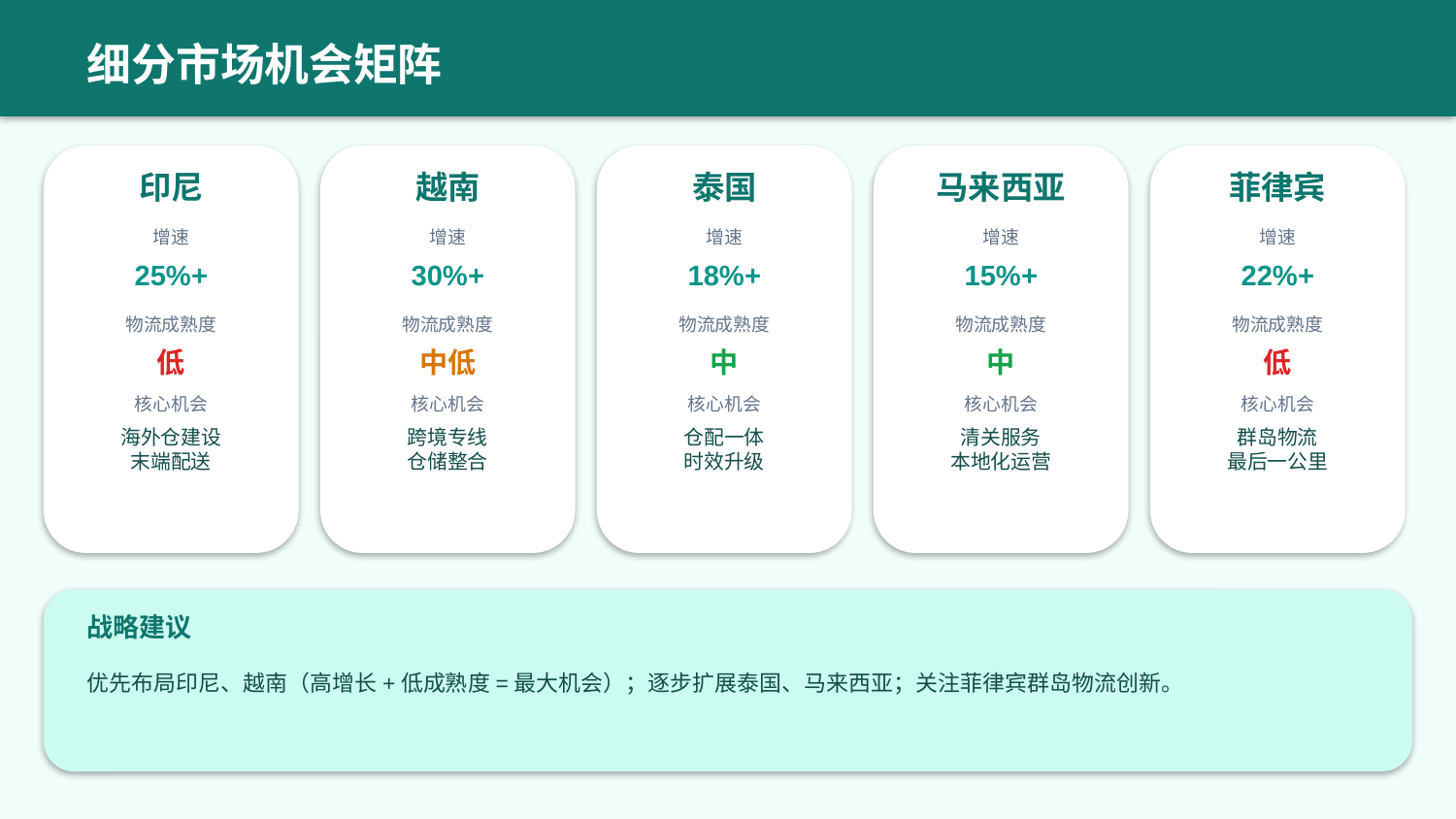

细分市场机会矩阵

印尼
越南
泰国
马来西亚
菲律宾
增速
增速
增速
增速
增速
25%+
30%+
18%+
15%+
22%+
物流成熟度
物流成熟度
物流成熟度
物流成熟度
物流成熟度
低
中低
中
中
低
核心机会
核心机会
核心机会
核心机会
核心机会
海外仓建设
末端配送
跨境专线
仓储整合
仓配一体
时效升级
清关服务
本地化运营
群岛物流
最后一公里

战略建议
优先布局印尼、越南（高增长+低成熟度=最大机会）；逐步扩展泰国、马来西亚；关注菲律宾群岛物流创新。